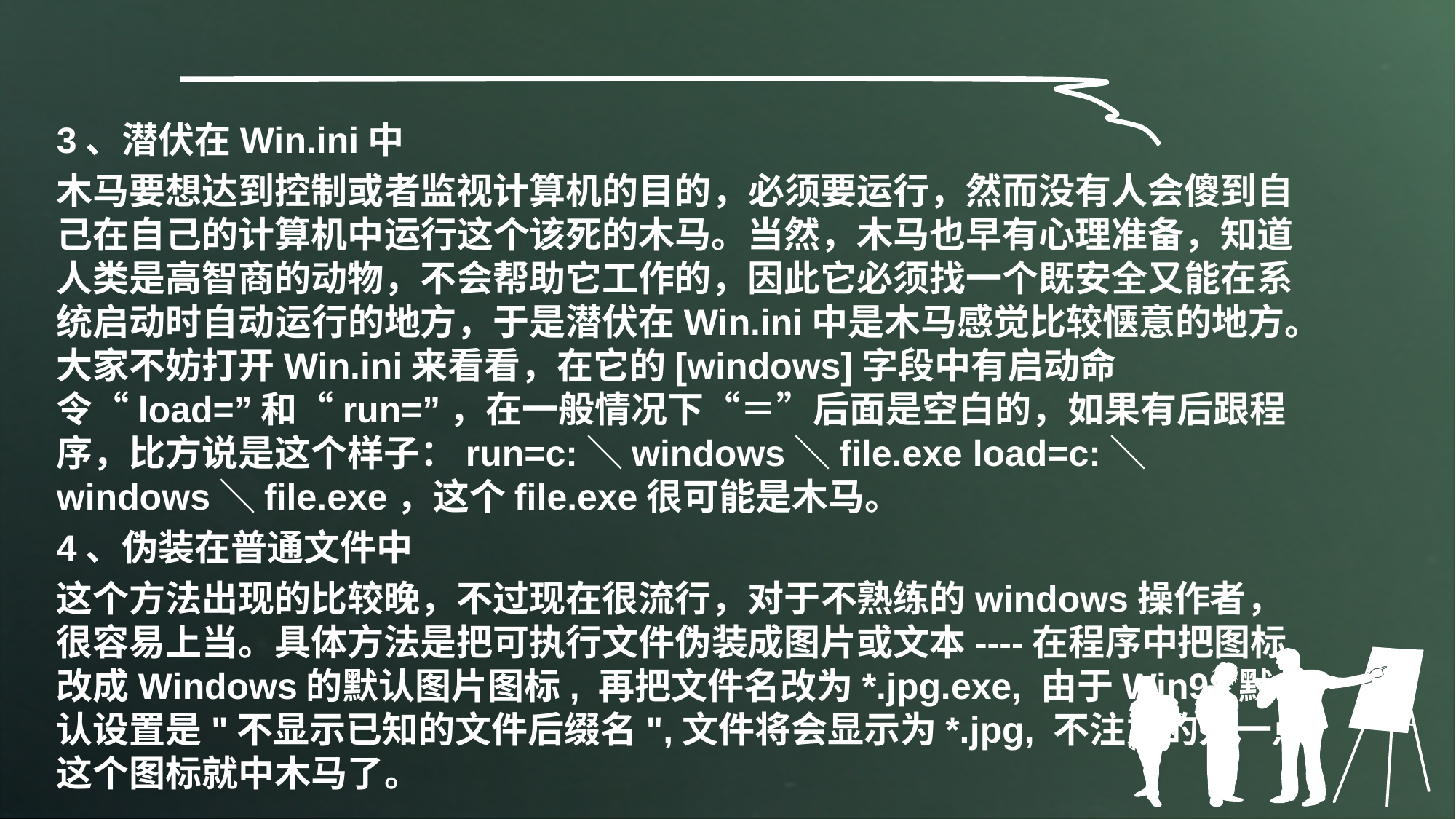

3、潜伏在Win.ini中
木马要想达到控制或者监视计算机的目的，必须要运行，然而没有人会傻到自己在自己的计算机中运行这个该死的木马。当然，木马也早有心理准备，知道人类是高智商的动物，不会帮助它工作的，因此它必须找一个既安全又能在系统启动时自动运行的地方，于是潜伏在Win.ini中是木马感觉比较惬意的地方。大家不妨打开Win.ini来看看，在它的[windows]字段中有启动命令“load=”和“run=”，在一般情况下“＝”后面是空白的，如果有后跟程序，比方说是这个样子：run=c:＼windows＼file.exe load=c:＼windows＼file.exe，这个file.exe很可能是木马。
4、伪装在普通文件中
这个方法出现的比较晚，不过现在很流行，对于不熟练的windows操作者，很容易上当。具体方法是把可执行文件伪装成图片或文本----在程序中把图标改成Windows的默认图片图标, 再把文件名改为*.jpg.exe, 由于Win98默认设置是"不显示已知的文件后缀名",文件将会显示为*.jpg, 不注意的人一点这个图标就中木马了。